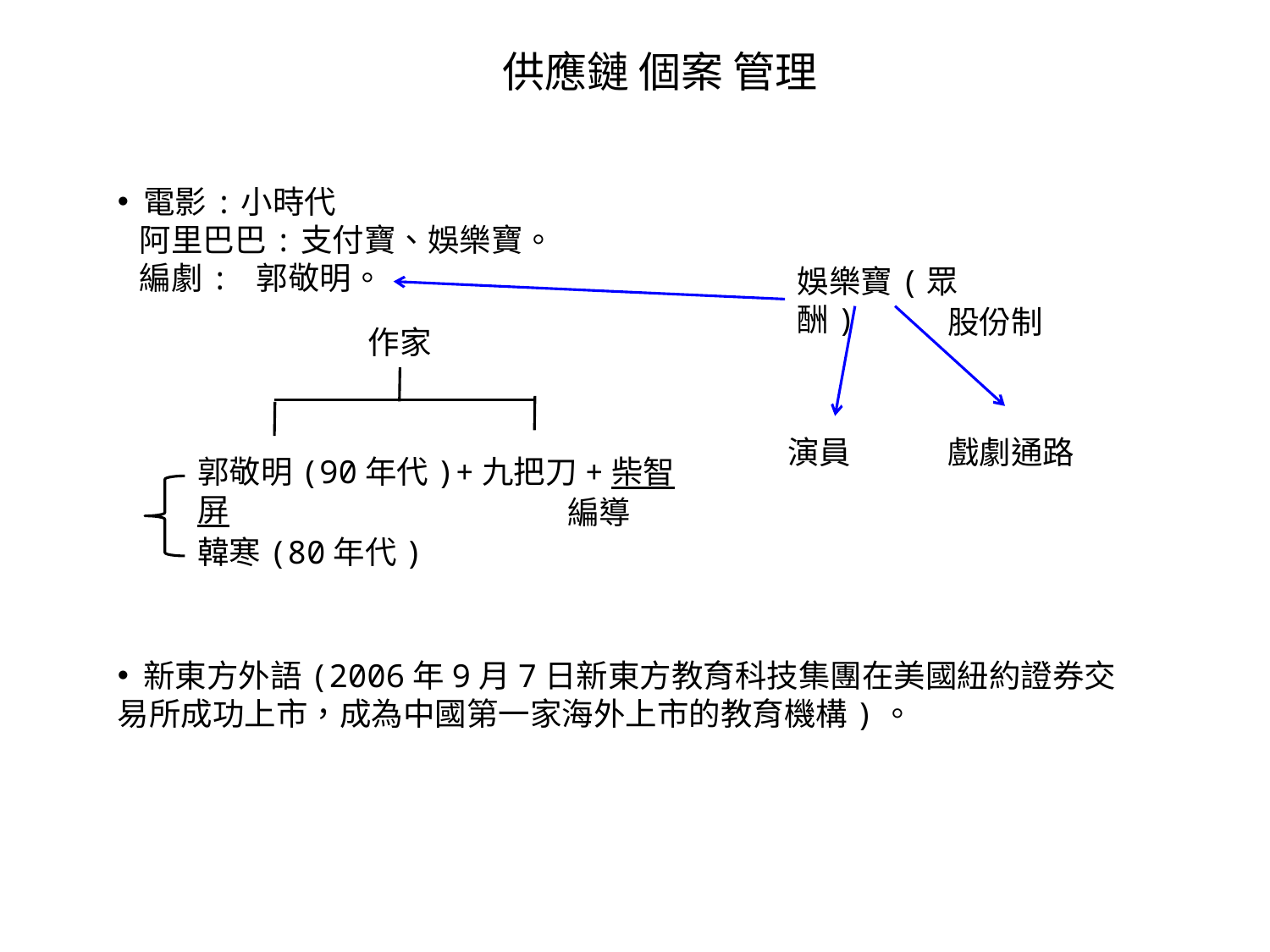

供應鏈 個案 管理

 電影:小時代
  阿里巴巴:支付寶、娛樂寶。
  編劇: 郭敬明。

娛樂寶(眾酬)
股份制
作家

韓寒(80年代)
郭敬明(90年代)+九把刀+柴智屏
編導
演員
戲劇通路
 新東方外語(2006年9月7日新東方教育科技集團在美國紐約證券交易所成功上市，成為中國第一家海外上市的教育機構)。